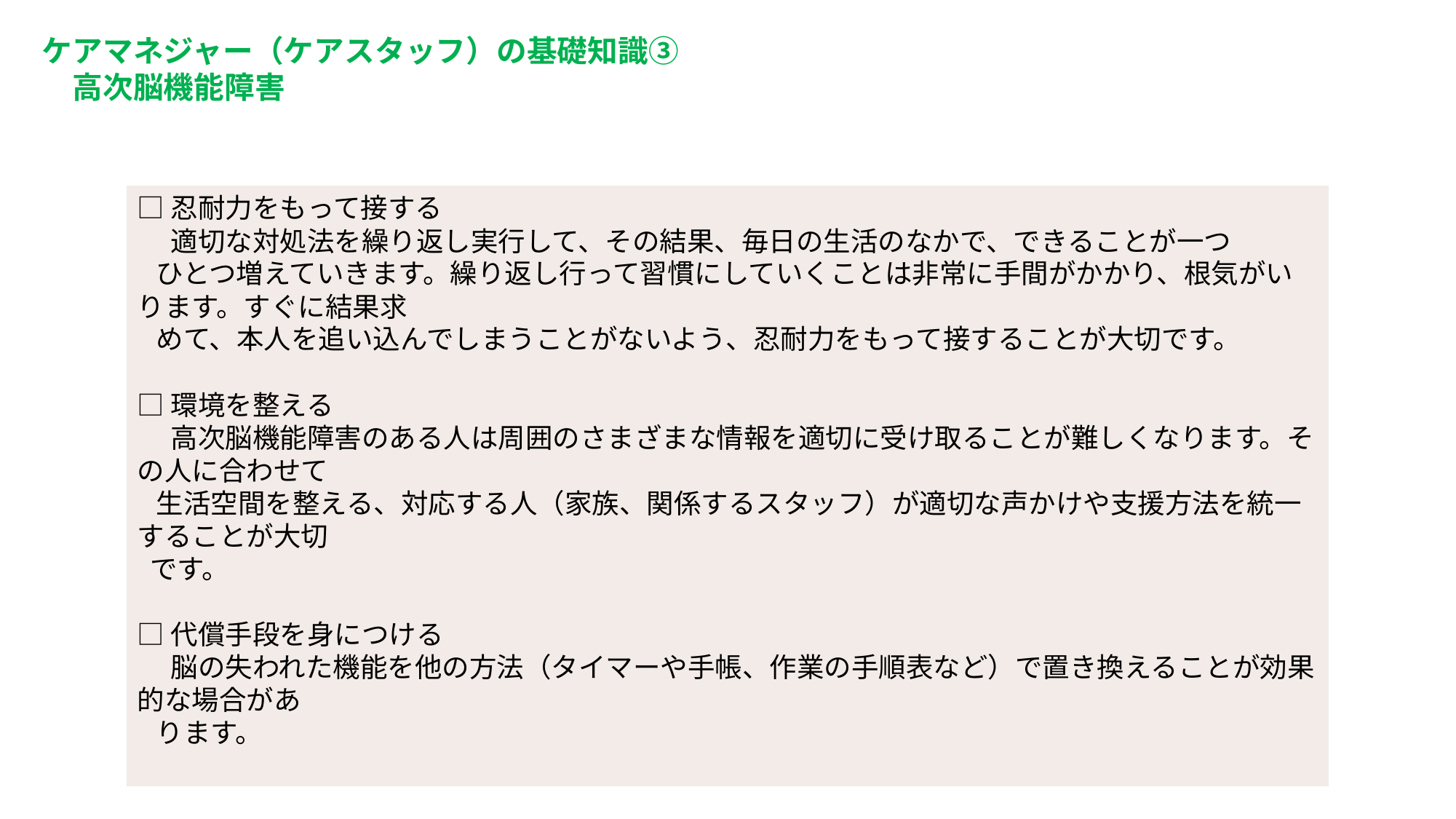

ケアマネジャー（ケアスタッフ）の基礎知識③
　高次脳機能障害
□忍耐力をもって接する
　 適切な対処法を繰り返し実行して、その結果、毎日の生活のなかで、できることが一つ
  ひとつ増えていきます。繰り返し行って習慣にしていくことは非常に手間がかかり、根気がいります。すぐに結果求
  めて、本人を追い込んでしまうことがないよう、忍耐力をもって接することが大切です。

□環境を整える
　 高次脳機能障害のある人は周囲のさまざまな情報を適切に受け取ることが難しくなります。その人に合わせて
  生活空間を整える、対応する人（家族、関係するスタッフ）が適切な声かけや支援方法を統一することが大切
 です。

□代償手段を身につける
　 脳の失われた機能を他の方法（タイマーや手帳、作業の手順表など）で置き換えることが効果的な場合があ
  ります。